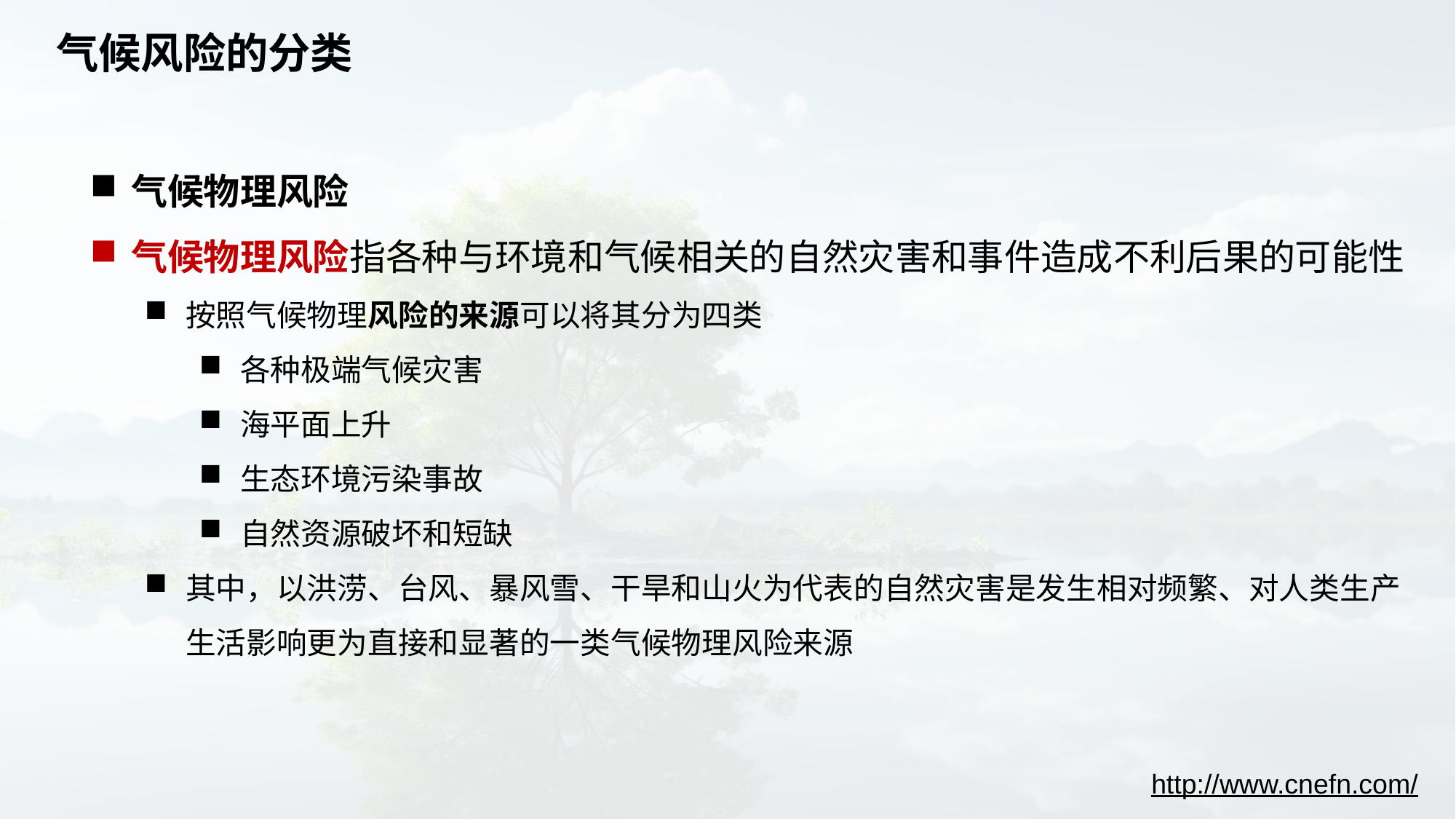

# 气候风险的分类
气候物理风险
气候物理风险指各种与环境和气候相关的自然灾害和事件造成不利后果的可能性
按照气候物理风险的来源可以将其分为四类
各种极端气候灾害
海平面上升
生态环境污染事故
自然资源破坏和短缺
其中，以洪涝、台风、暴风雪、干旱和山火为代表的自然灾害是发生相对频繁、对人类生产生活影响更为直接和显著的一类气候物理风险来源